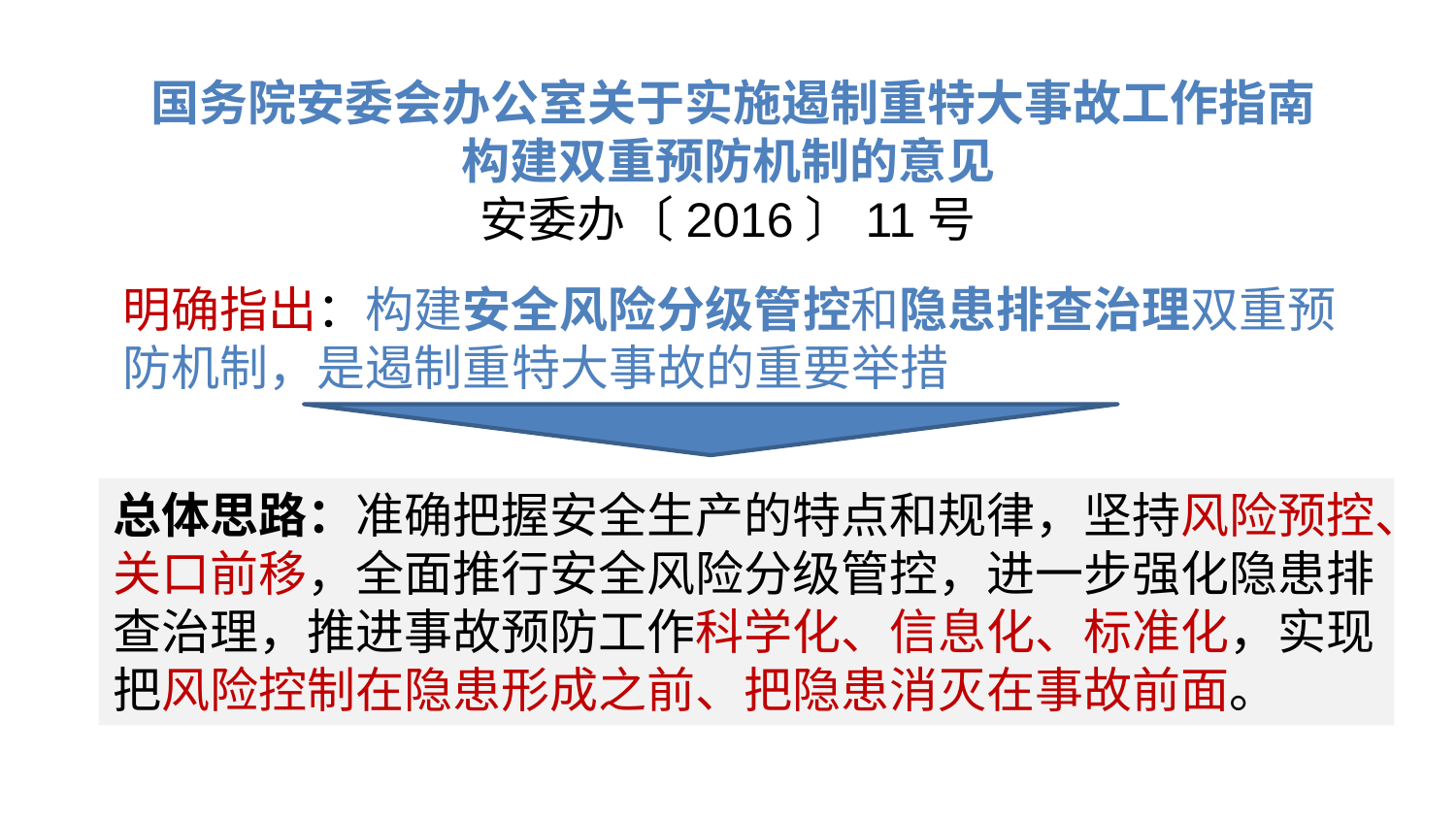

国务院安委会办公室关于实施遏制重特大事故工作指南
构建双重预防机制的意见
安委办〔2016〕11号

明确指出：构建安全风险分级管控和隐患排查治理双重预防机制，是遏制重特大事故的重要举措

总体思路：准确把握安全生产的特点和规律，坚持风险预控、关口前移，全面推行安全风险分级管控，进一步强化隐患排查治理，推进事故预防工作科学化、信息化、标准化，实现把风险控制在隐患形成之前、把隐患消灭在事故前面。